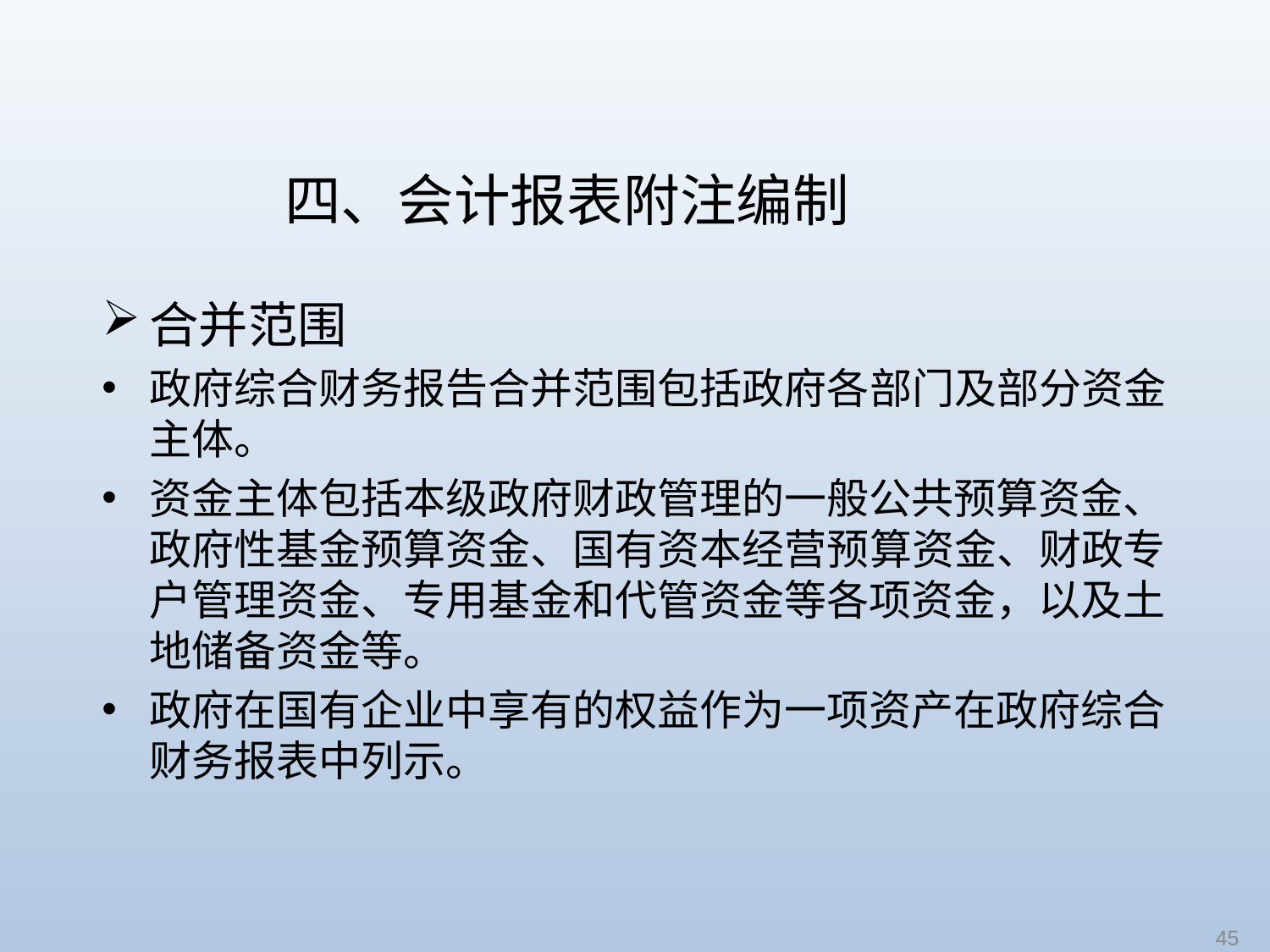

# 四、会计报表附注编制
合并范围
政府综合财务报告合并范围包括政府各部门及部分资金主体。
资金主体包括本级政府财政管理的一般公共预算资金、政府性基金预算资金、国有资本经营预算资金、财政专户管理资金、专用基金和代管资金等各项资金，以及土地储备资金等。
政府在国有企业中享有的权益作为一项资产在政府综合财务报表中列示。

45